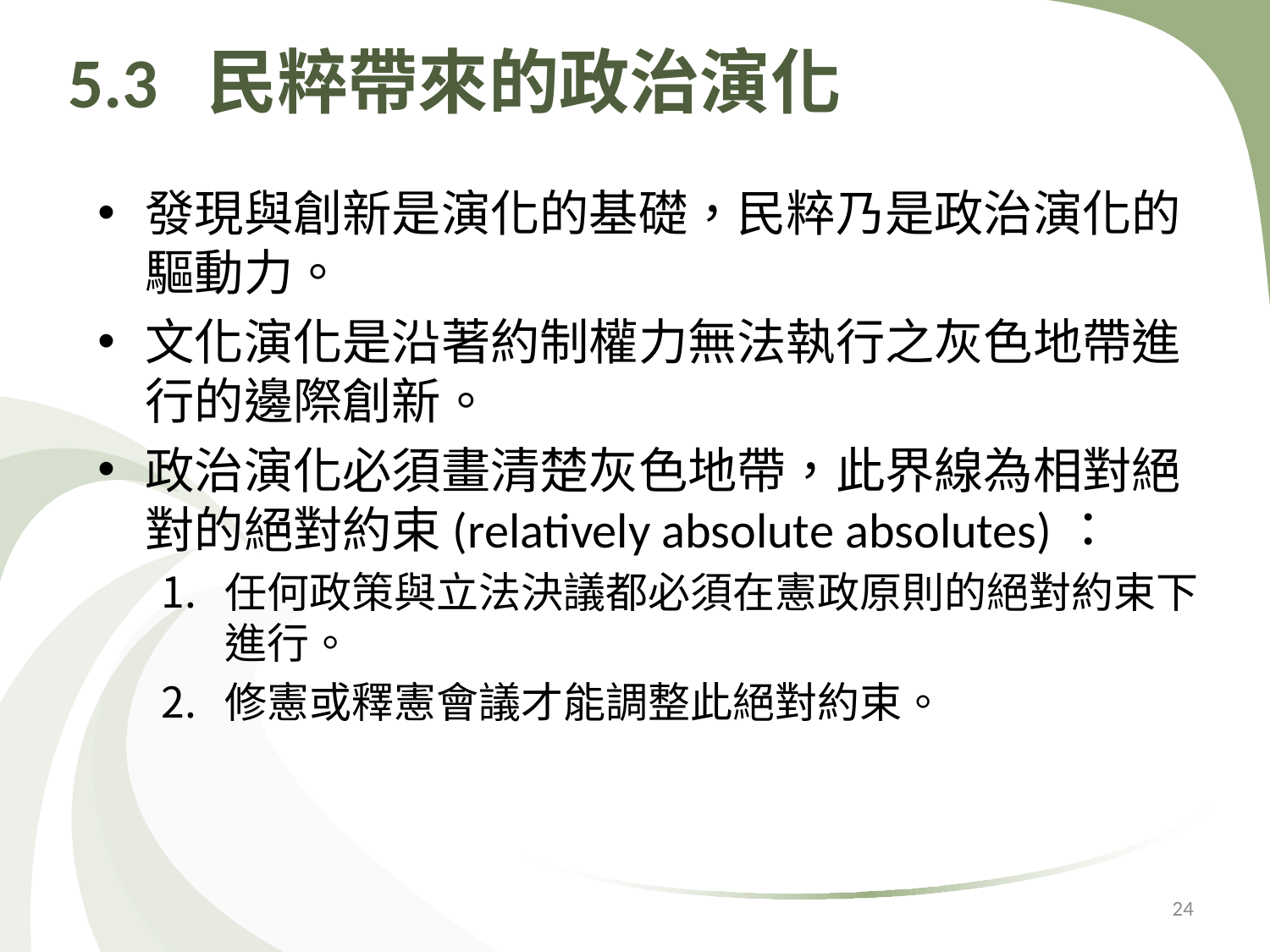

# 5.3  民粹帶來的政治演化
發現與創新是演化的基礎，民粹乃是政治演化的驅動力。
文化演化是沿著約制權力無法執行之灰色地帶進行的邊際創新。
政治演化必須畫清楚灰色地帶，此界線為相對絕對的絕對約束(relatively absolute absolutes)：
任何政策與立法決議都必須在憲政原則的絕對約束下進行。
修憲或釋憲會議才能調整此絕對約束。

24